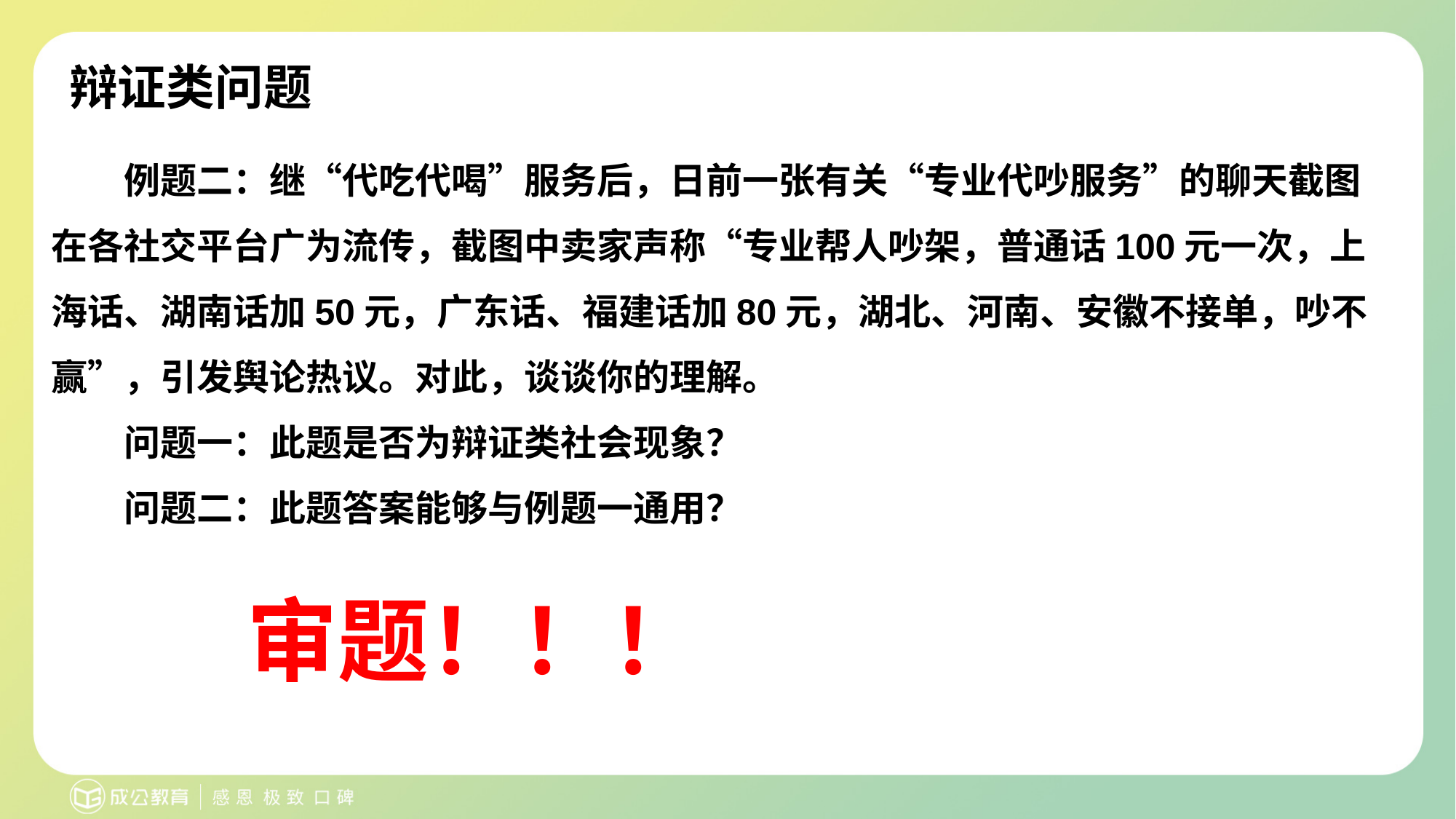

# 辩证类问题
例题二：继“代吃代喝”服务后，日前一张有关“专业代吵服务”的聊天截图在各社交平台广为流传，截图中卖家声称“专业帮人吵架，普通话100元一次，上海话、湖南话加50元，广东话、福建话加80元，湖北、河南、安徽不接单，吵不赢”，引发舆论热议。对此，谈谈你的理解。
问题一：此题是否为辩证类社会现象？
问题二：此题答案能够与例题一通用？
  审题！！！